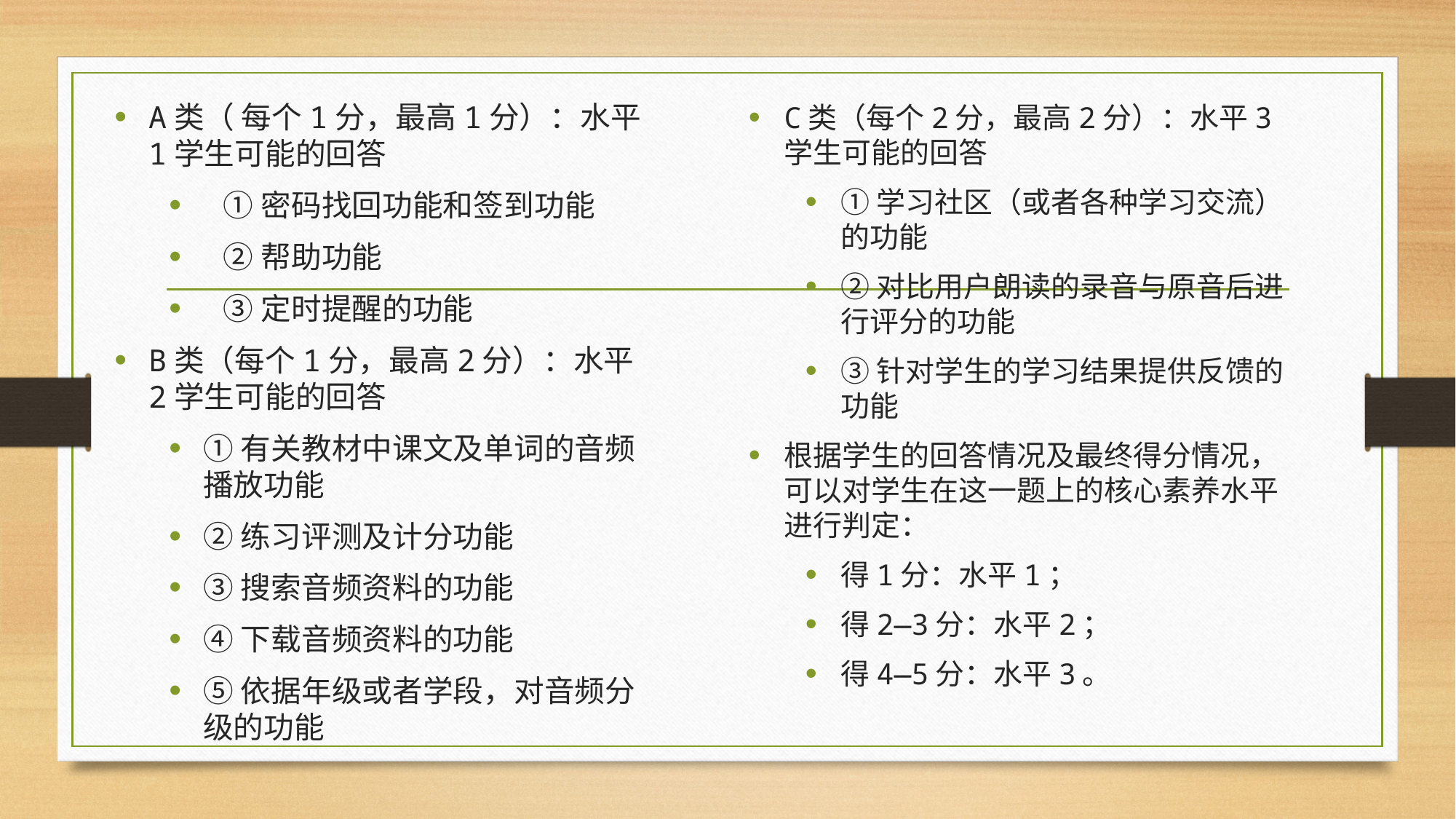

A类（ 每个1分，最高1分）：水平1学生可能的回答
   ①密码找回功能和签到功能
   ②帮助功能
   ③定时提醒的功能
B类（每个1分，最高2分）：水平2学生可能的回答
①有关教材中课文及单词的音频播放功能
②练习评测及计分功能
③搜索音频资料的功能
④下载音频资料的功能
⑤依据年级或者学段，对音频分级的功能

C类（每个2分，最高2分）：水平3学生可能的回答
①学习社区（或者各种学习交流）的功能
②对比用户朗读的录音与原音后进行评分的功能
③针对学生的学习结果提供反馈的功能
根据学生的回答情况及最终得分情况，可以对学生在这一题上的核心素养水平进行判定：
得1分：水平1；
得2—3分：水平2；
得4—5分：水平3。